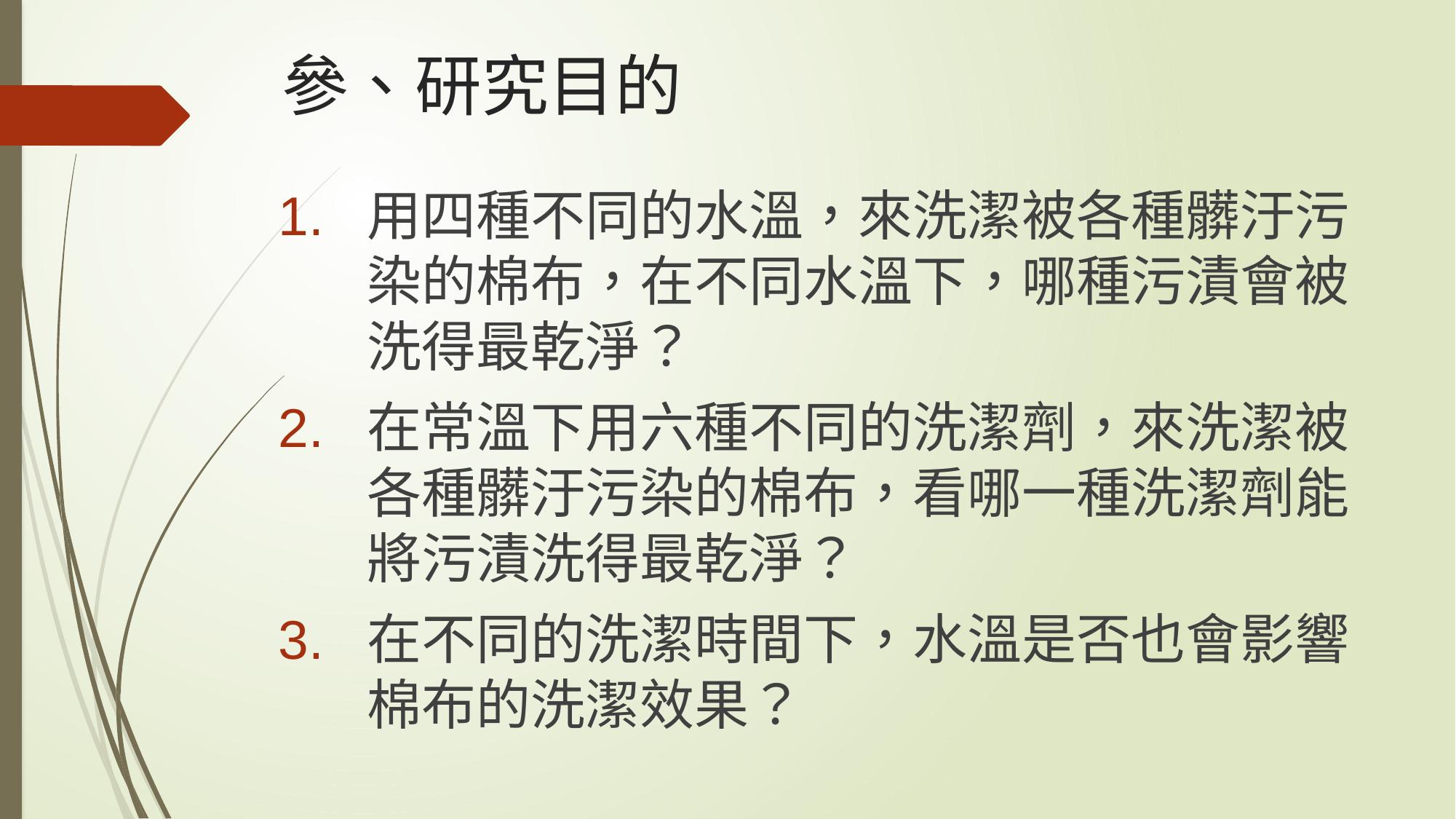

# 參、研究目的
用四種不同的水溫，來洗潔被各種髒汙污染的棉布，在不同水溫下，哪種污漬會被洗得最乾淨？
在常溫下用六種不同的洗潔劑，來洗潔被各種髒汙污染的棉布，看哪一種洗潔劑能將污漬洗得最乾淨？
在不同的洗潔時間下，水溫是否也會影響棉布的洗潔效果？